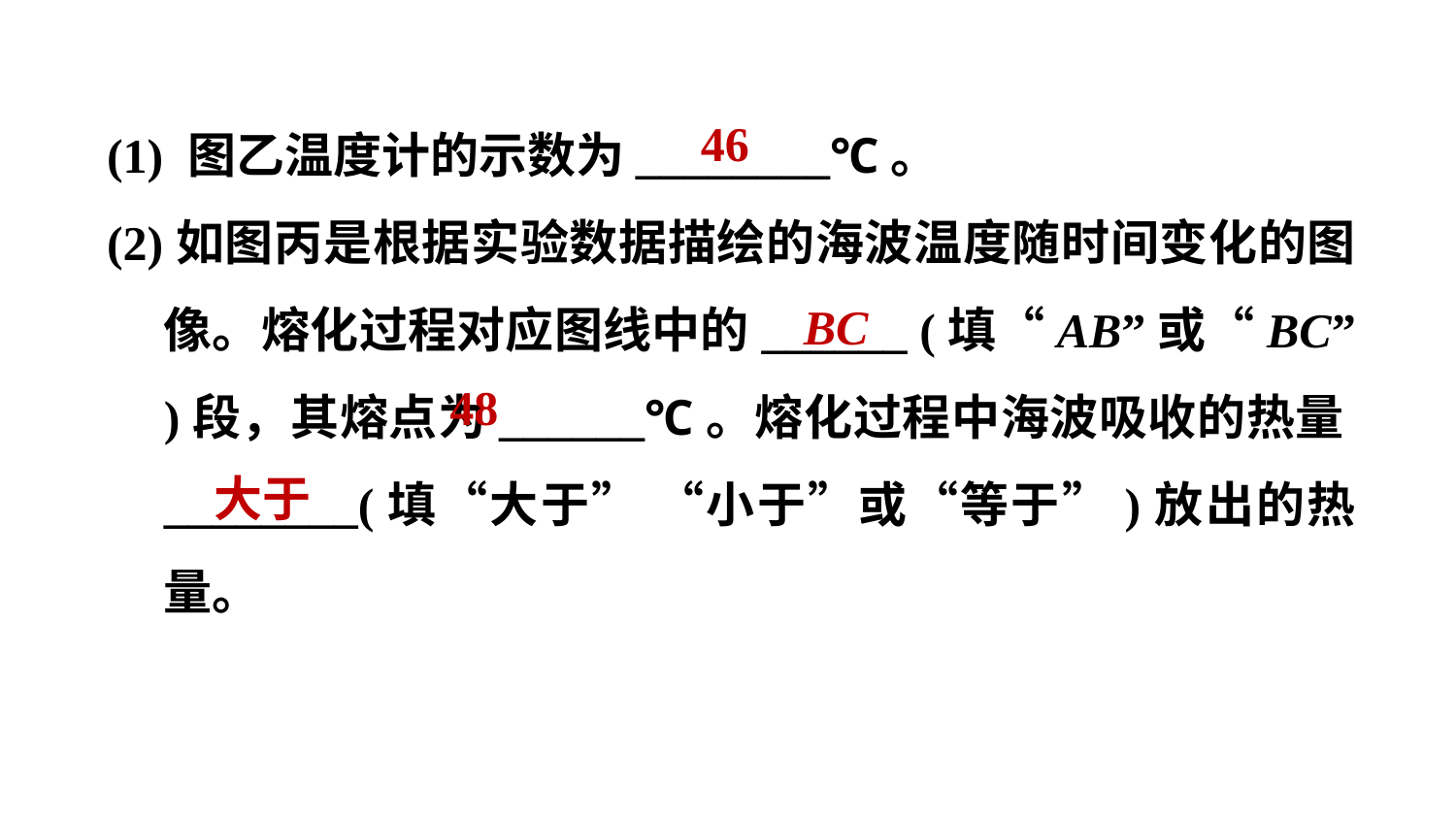

46
(1) 图乙温度计的示数为________℃。
(2)如图丙是根据实验数据描绘的海波温度随时间变化的图像。熔化过程对应图线中的______ (填“AB”或“BC” )段，其熔点为______℃。熔化过程中海波吸收的热量________(填“大于” “小于”或“等于”)放出的热量。
BC
48
大于